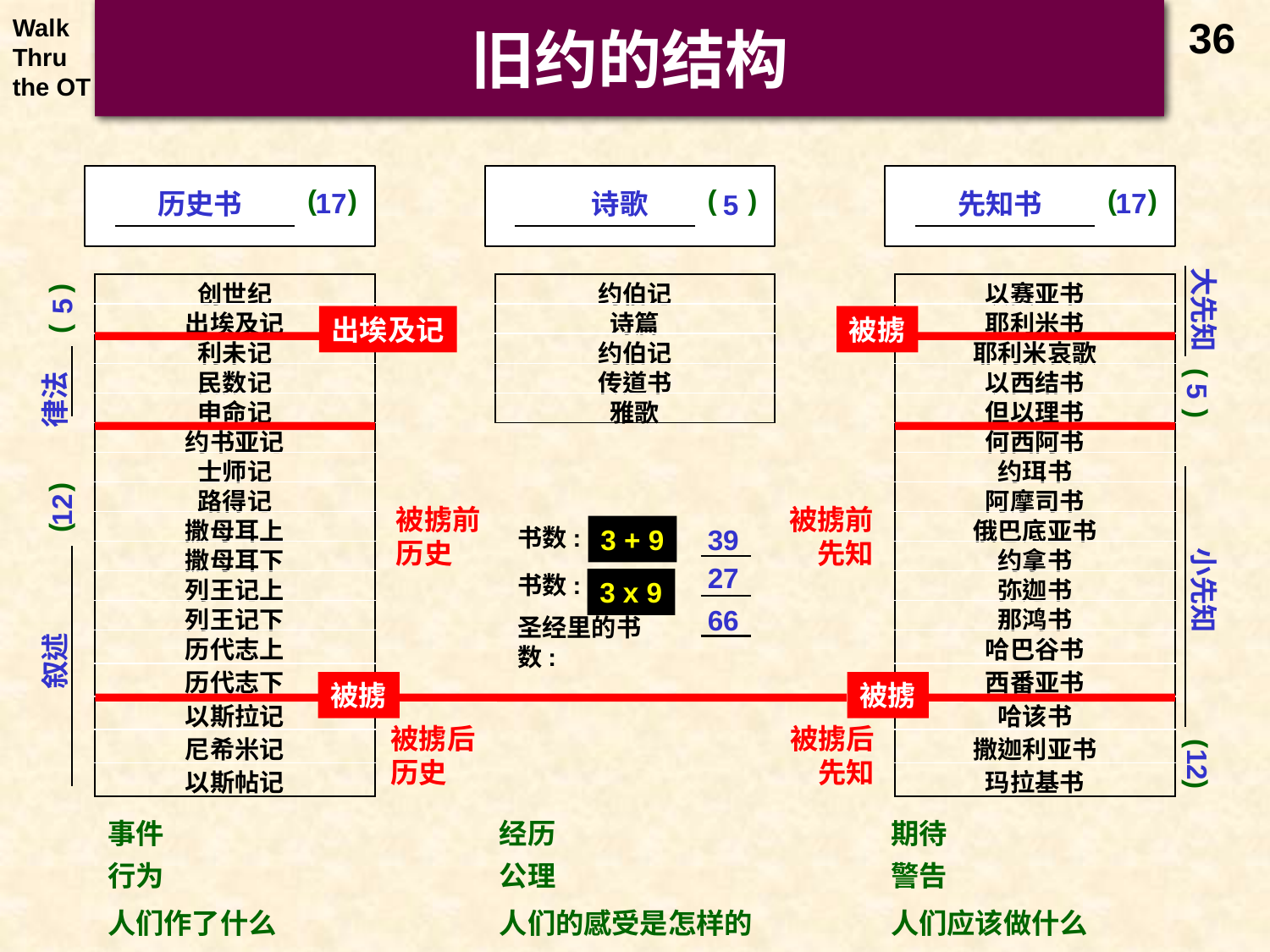

# 旧约的结构
36
Walk Thru the OT

(    )
(    )
(    )
17
17
历史书
诗歌
先知书
5

| 创世纪 |
| --- |
| 出埃及记 |
| 利未记 |
| 民数记 |
| 申命记 |
| 约书亚记 |
| 士师记 |
| 路得记 |
| 撒母耳上 |
| 撒母耳下 |
| 列王记上 |
| 列王记下 |
| 历代志上 |
| 历代志下 |
| 以斯拉记 |
| 尼希米记 |
| 以斯帖记 |
| 约伯记 |
| --- |
| 诗篇 |
| 约伯记 |
| 传道书 |
| 雅歌 |
| 以赛亚书 |
| --- |
| 耶利米书 |
| 耶利米哀歌 |
| 以西结书 |
| 但以理书 |
| 何西阿书 |
| 约珥书 |
| 阿摩司书 |
| 俄巴底亚书 |
| 约拿书 |
| 弥迦书 |
| 那鸿书 |
| 哈巴谷书 |
| 西番亚书 |
| 哈该书 |
| 撒迦利亚书 |
| 玛拉基书 |
5
大先知
被掳

出埃及记
(    )
(    )

5
律法

12
被掳前
历史
被掳前
先知
书数:
3 + 9
39
27
书数:
小先知
3 x 9
66
(    )
圣经里的书数:
(    )
叙述
被掳
被掳

被掳后
历史
被掳后
先知
12
事件
经历
期待
行为
公理
警告
人们作了什么
人们的感受是怎样的
人们应该做什么